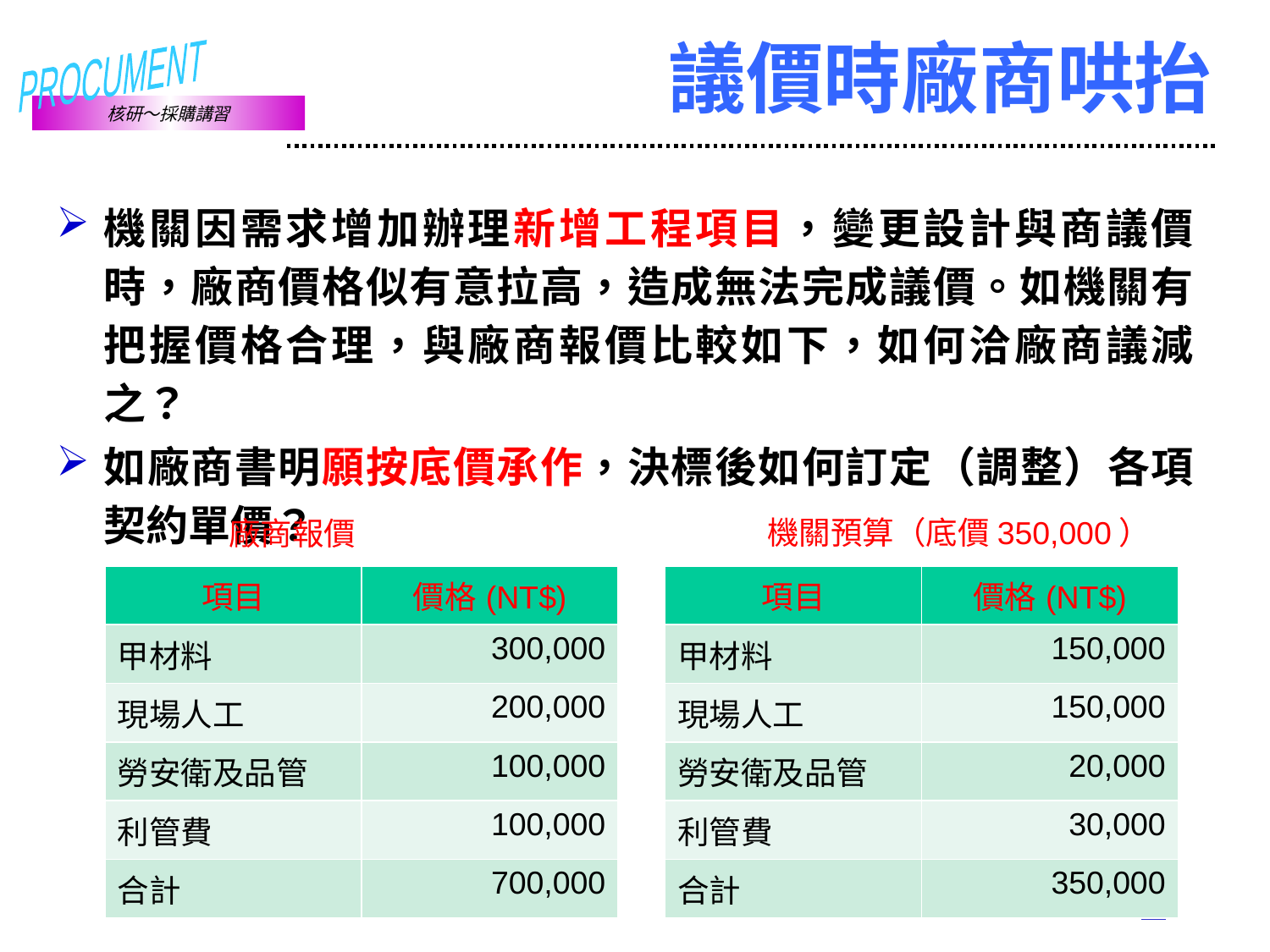

# 議價時廠商哄抬
機關因需求增加辦理新增工程項目，變更設計與商議價時，廠商價格似有意拉高，造成無法完成議價。如機關有把握價格合理，與廠商報價比較如下，如何洽廠商議減之？
如廠商書明願按底價承作，決標後如何訂定（調整）各項契約單價？
機關預算（底價350,000）
廠商報價
| 項目 | 價格(NT$) |
| --- | --- |
| 甲材料 | 300,000 |
| 現場人工 | 200,000 |
| 勞安衛及品管 | 100,000 |
| 利管費 | 100,000 |
| 合計 | 700,000 |
| 項目 | 價格(NT$) |
| --- | --- |
| 甲材料 | 150,000 |
| 現場人工 | 150,000 |
| 勞安衛及品管 | 20,000 |
| 利管費 | 30,000 |
| 合計 | 350,000 |
97